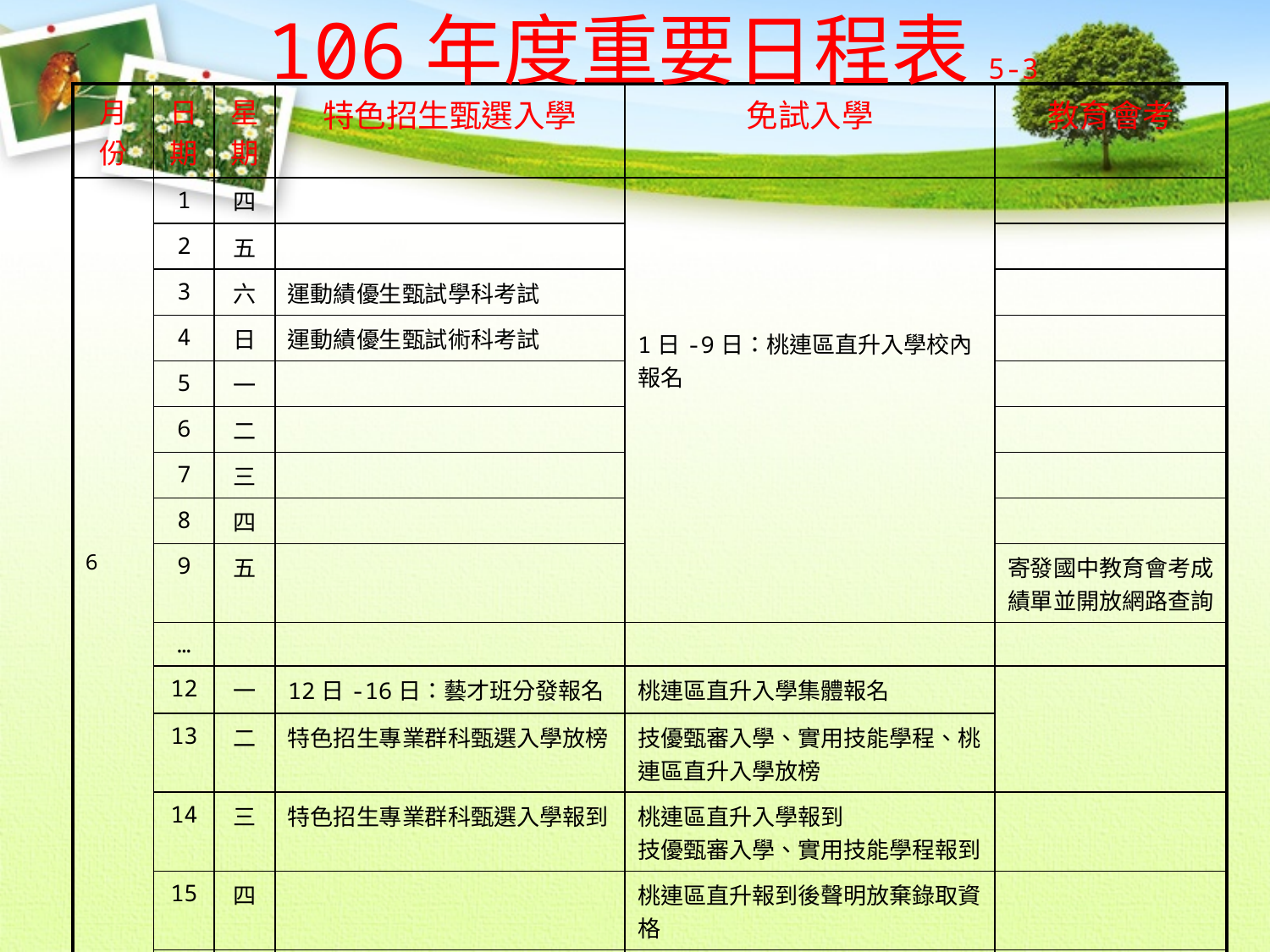

106年度重要日程表5-3
| 月份 | 日期 | 星期 | 特色招生甄選入學 | 免試入學 | 教育會考 |
| --- | --- | --- | --- | --- | --- |
| 6 | 1 | 四 |  | 1日-9日：桃連區直升入學校內報名 |  |
|  | 2 | 五 |  |  |  |
|  | 3 | 六 | 運動績優生甄試學科考試 |  |  |
|  | 4 | 日 | 運動績優生甄試術科考試 |  |  |
|  | 5 | 一 |  |  |  |
|  | 6 | 二 |  |  |  |
|  | 7 | 三 |  |  |  |
|  | 8 | 四 |  |  |  |
|  | 9 | 五 |  |  | 寄發國中教育會考成績單並開放網路查詢 |
|  | … |  |  |  |  |
|  | 12 | 一 | 12日-16日：藝才班分發報名 | 桃連區直升入學集體報名 |  |
|  | 13 | 二 | 特色招生專業群科甄選入學放榜 | 技優甄審入學、實用技能學程、桃連區直升入學放榜 |  |
|  | 14 | 三 | 特色招生專業群科甄選入學報到 | 桃連區直升入學報到 技優甄審入學、實用技能學程報到 |  |
|  | 15 | 四 |  | 桃連區直升報到後聲明放棄錄取資格 |  |
|  | 16 | 五 | 特色招生專業群科甄選入學報到後聲明放棄錄取資格、遞補截止日 | 技優甄審入學、實用技能學程報到後聲明放棄錄取資格 |  |